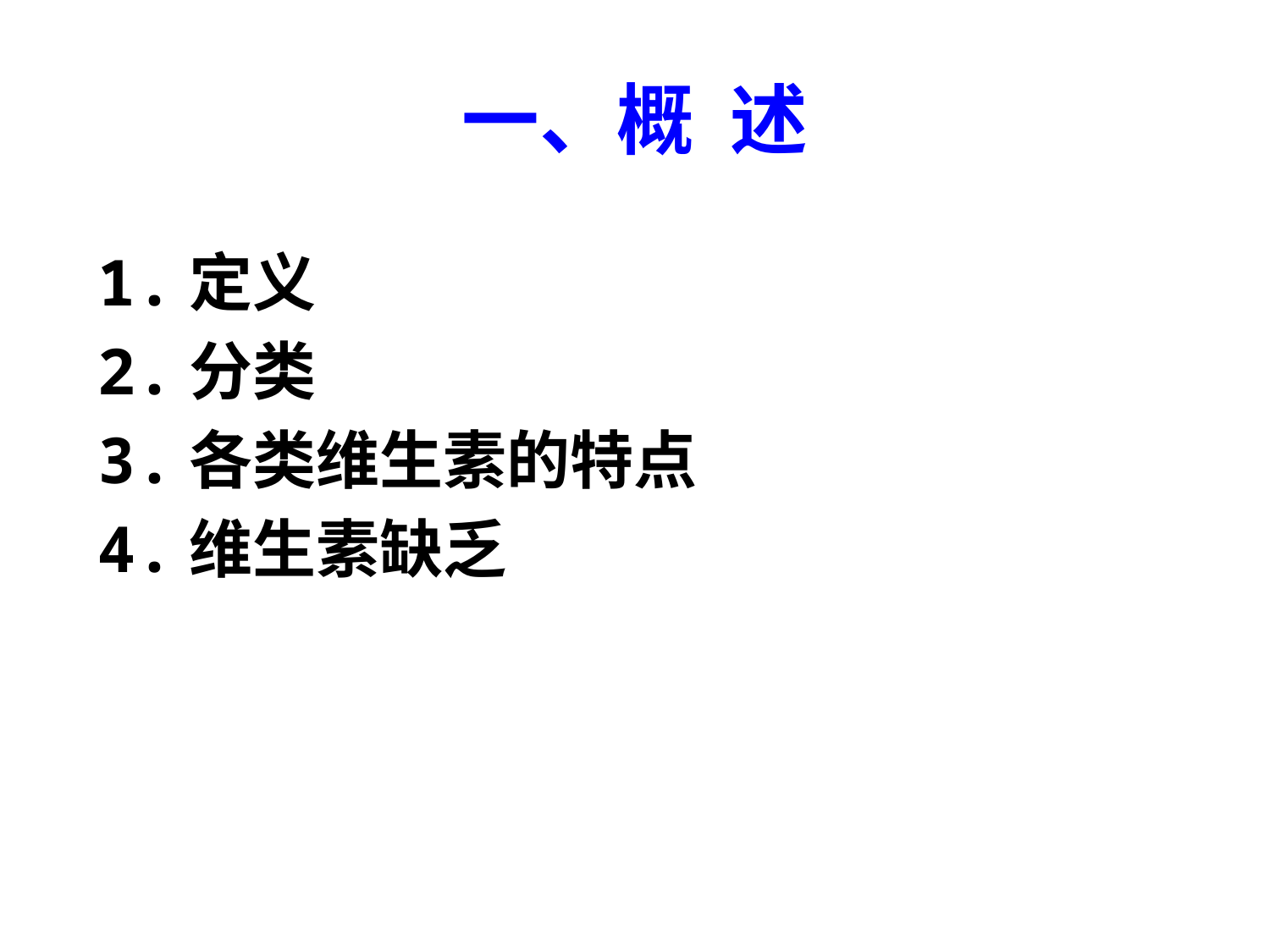

# 一、概  述
1.定义
2.分类
3.各类维生素的特点
4.维生素缺乏